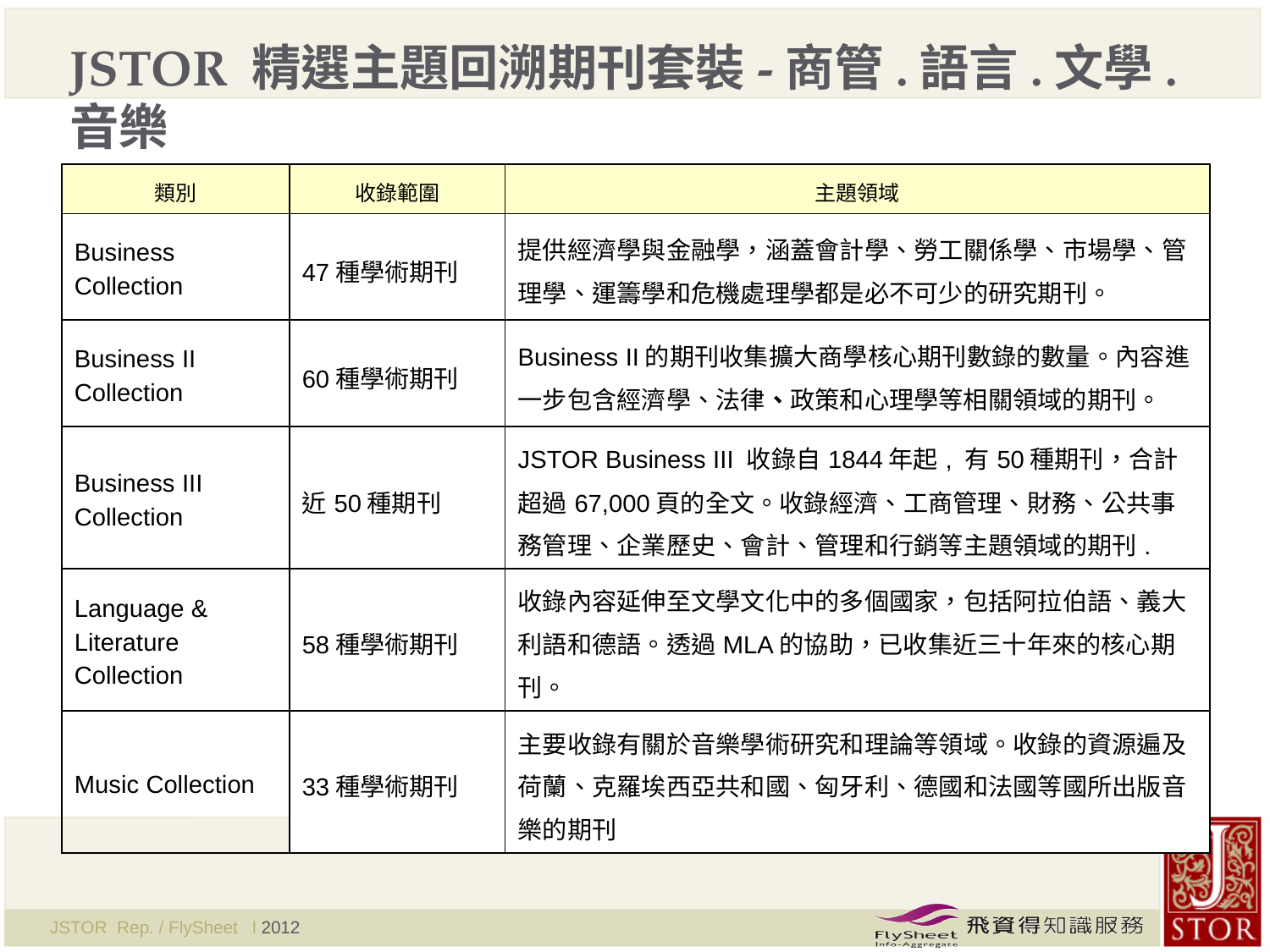

# JSTOR 精選主題回溯期刊套裝-商管.語言.文學.音樂
| 類別 | 收錄範圍 | 主題領域 |
| --- | --- | --- |
| Business Collection | 47種學術期刊 | 提供經濟學與金融學，涵蓋會計學、勞工關係學、市場學、管理學、運籌學和危機處理學都是必不可少的研究期刊。 |
| Business II Collection | 60種學術期刊 | Business II的期刊收集擴大商學核心期刊數錄的數量。內容進一步包含經濟學、法律、政策和心理學等相關領域的期刊。 |
| Business III Collection | 近50種期刊 | JSTOR Business III 收錄自1844年起, 有50種期刊，合計超過67,000頁的全文。收錄經濟、工商管理、財務、公共事務管理、企業歷史、會計、管理和行銷等主題領域的期刊. |
| Language & Literature Collection | 58種學術期刊 | 收錄內容延伸至文學文化中的多個國家，包括阿拉伯語、義大利語和德語。透過MLA的協助，已收集近三十年來的核心期刊。 |
| Music Collection | 33種學術期刊 | 主要收錄有關於音樂學術研究和理論等領域。收錄的資源遍及荷蘭、克羅埃西亞共和國、匈牙利、德國和法國等國所出版音樂的期刊 |